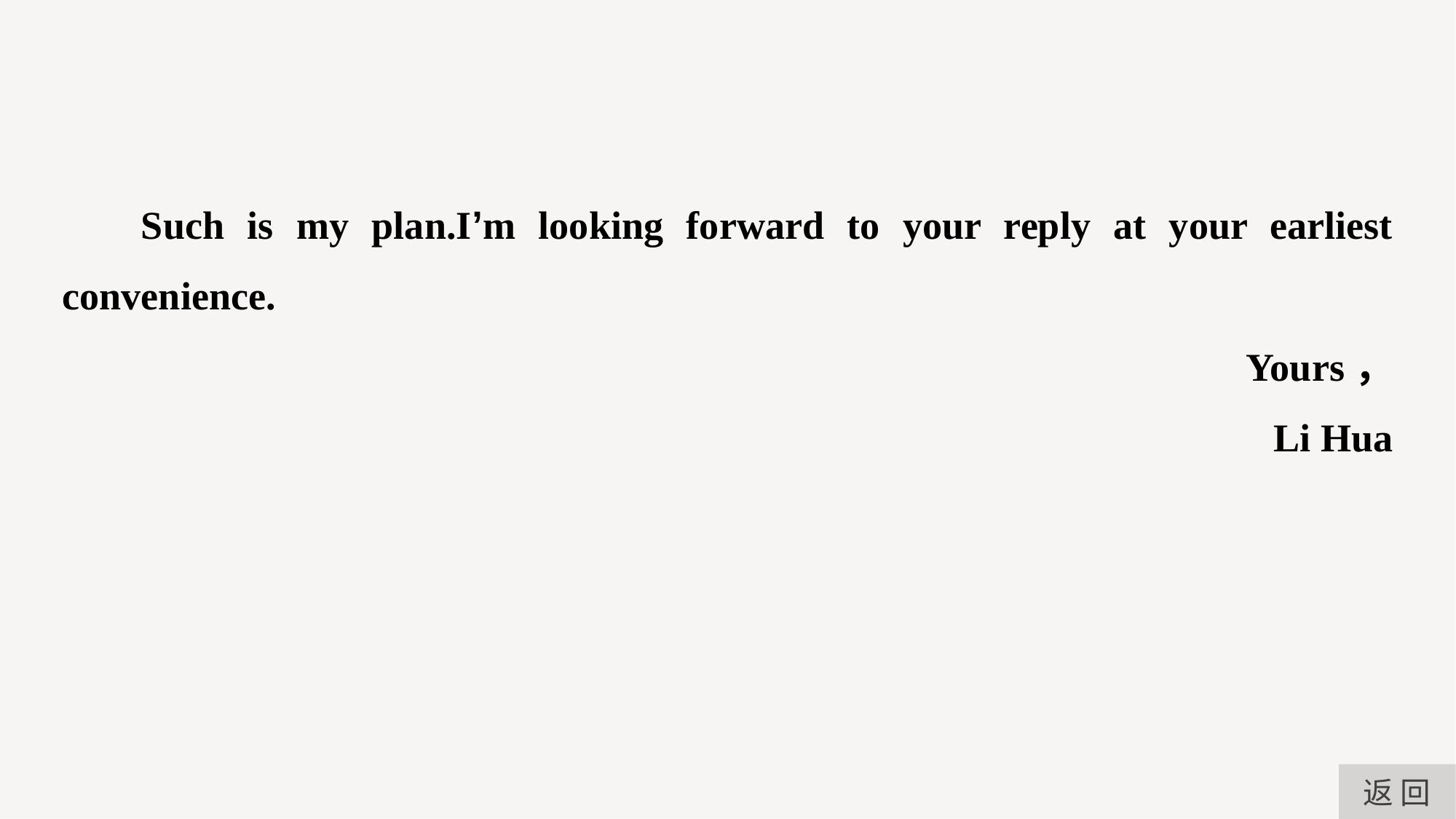

Such is my plan.I’m looking forward to your reply at your earliest convenience.
Yours，
Li Hua
返 回